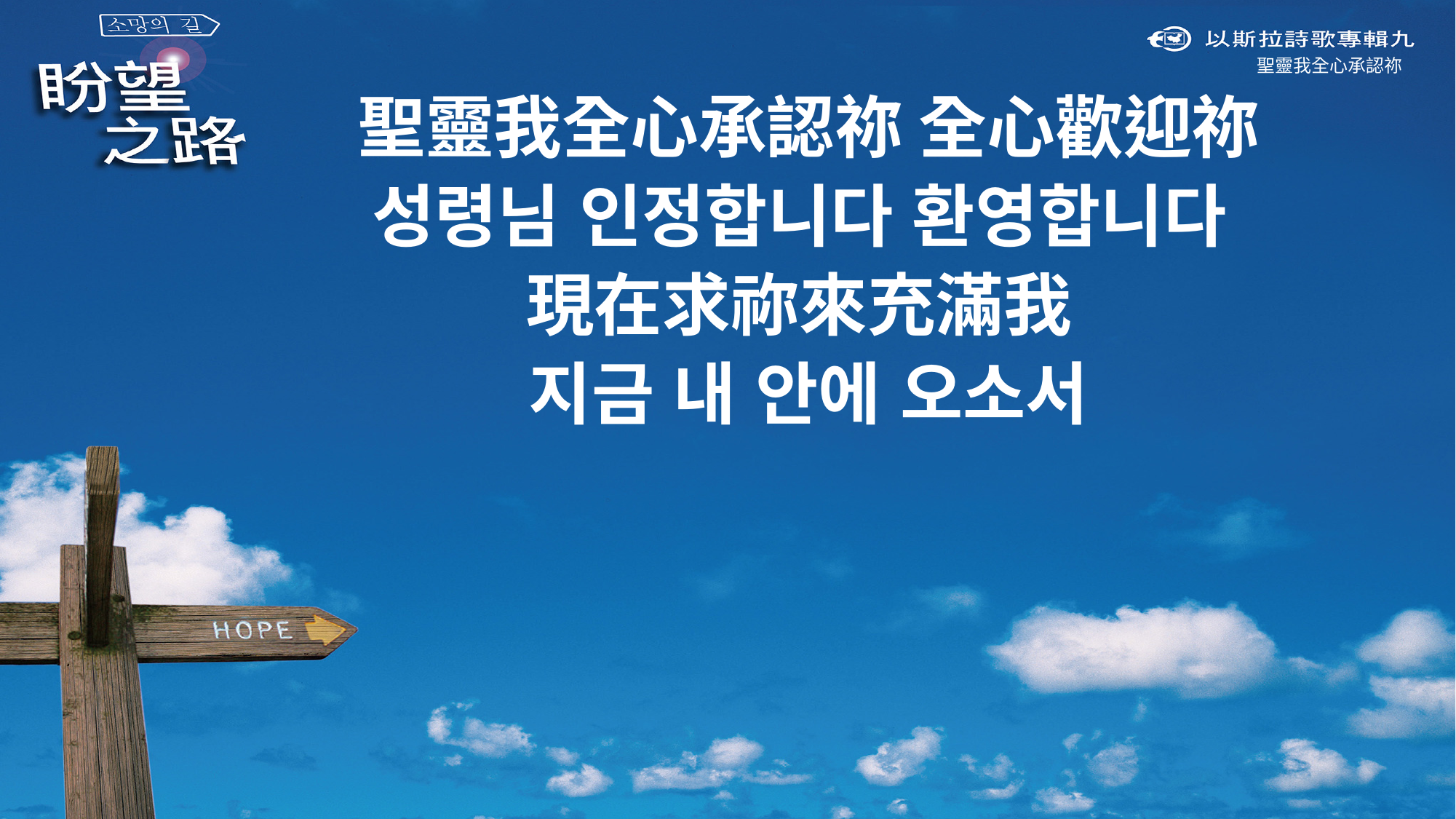

聖靈我全心承認祢
聖靈我全心承認祢 全心歡迎祢
성령님 인정합니다 환영합니다
現在求祢來充滿我
지금 내 안에 오소서